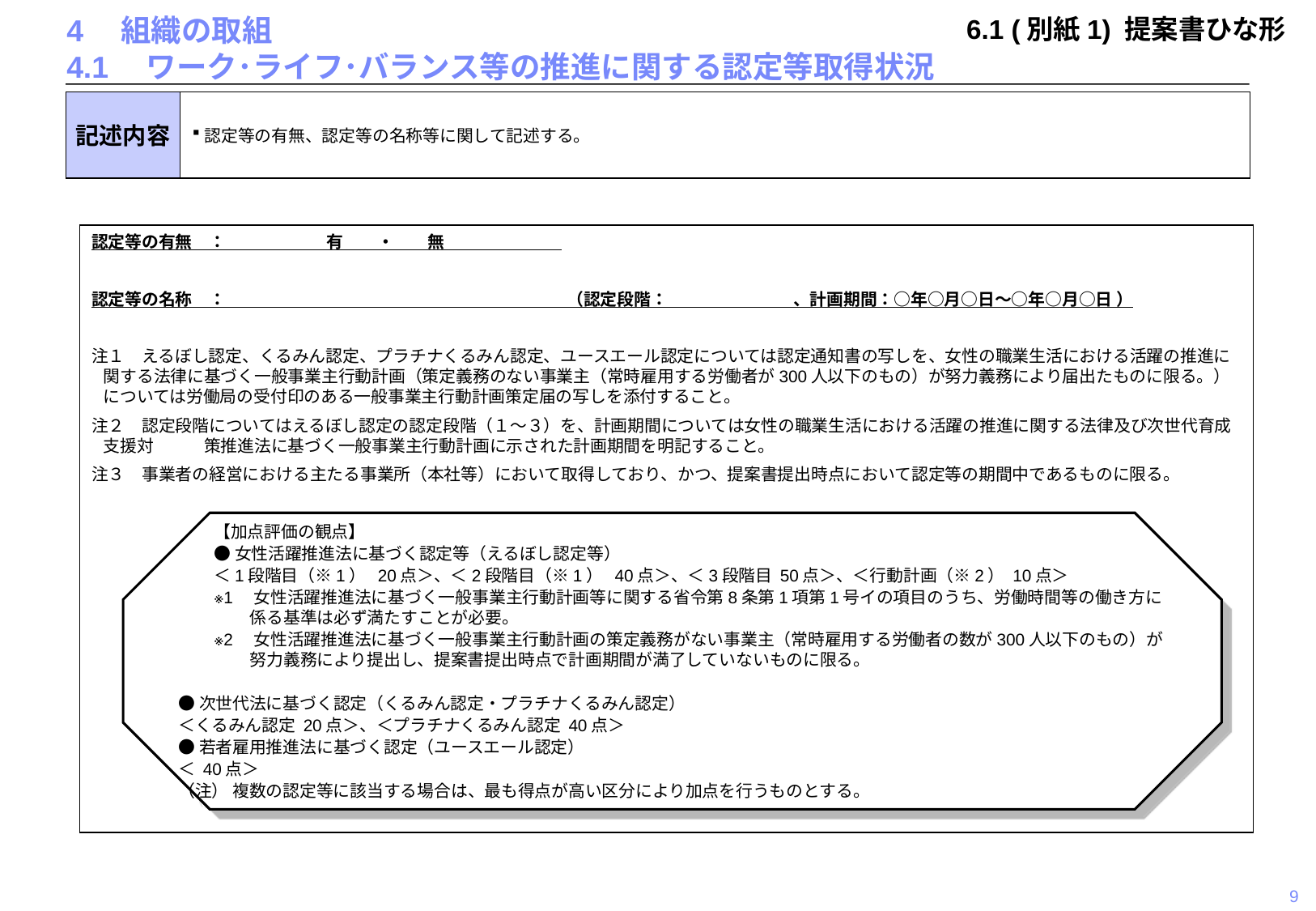

6.1 (別紙1) 提案書ひな形
# 4　組織の取組 4.1　ワーク･ライフ･バランス等の推進に関する認定等取得状況
記述内容
認定等の有無、認定等の名称等に関して記述する。

認定等の有無　：　　　　　　有　　・　　無

認定等の名称　： 　　　       　　　　　　　　　　　　　　　  （認定段階：                       　　 、計画期間：○年○月○日～○年○月○日 ）

注１　えるぼし認定、くるみん認定、プラチナくるみん認定、ユースエール認定については認定通知書の写しを、女性の職業生活における活躍の推進に関する法律に基づく一般事業主行動計画（策定義務のない事業主（常時雇用する労働者が300人以下のもの）が努力義務により届出たものに限る。）については労働局の受付印のある一般事業主行動計画策定届の写しを添付すること。
注２　認定段階についてはえるぼし認定の認定段階（１～３）を、計画期間については女性の職業生活における活躍の推進に関する法律及び次世代育成支援対　　　策推進法に基づく一般事業主行動計画に示された計画期間を明記すること。
注３　事業者の経営における主たる事業所（本社等）において取得しており、かつ、提案書提出時点において認定等の期間中であるものに限る。

【加点評価の観点】
●女性活躍推進法に基づく認定等（えるぼし認定等）
＜1段階目（※1）  20点＞、＜2段階目（※1）  40点＞、＜3段階目 50点＞、＜行動計画（※2） 10点＞
※1　女性活躍推進法に基づく一般事業主行動計画等に関する省令第8条第1項第1号イの項目のうち、労働時間等の働き方に係る基準は必ず満たすことが必要。
※2　女性活躍推進法に基づく一般事業主行動計画の策定義務がない事業主（常時雇用する労働者の数が300人以下のもの）が努力義務により提出し、提案書提出時点で計画期間が満了していないものに限る。

●次世代法に基づく認定（くるみん認定・プラチナくるみん認定）
＜くるみん認定 20点＞、＜プラチナくるみん認定 40点＞
●若者雇用推進法に基づく認定（ユースエール認定）
＜ 40点＞
（注） 複数の認定等に該当する場合は、最も得点が高い区分により加点を行うものとする。
9